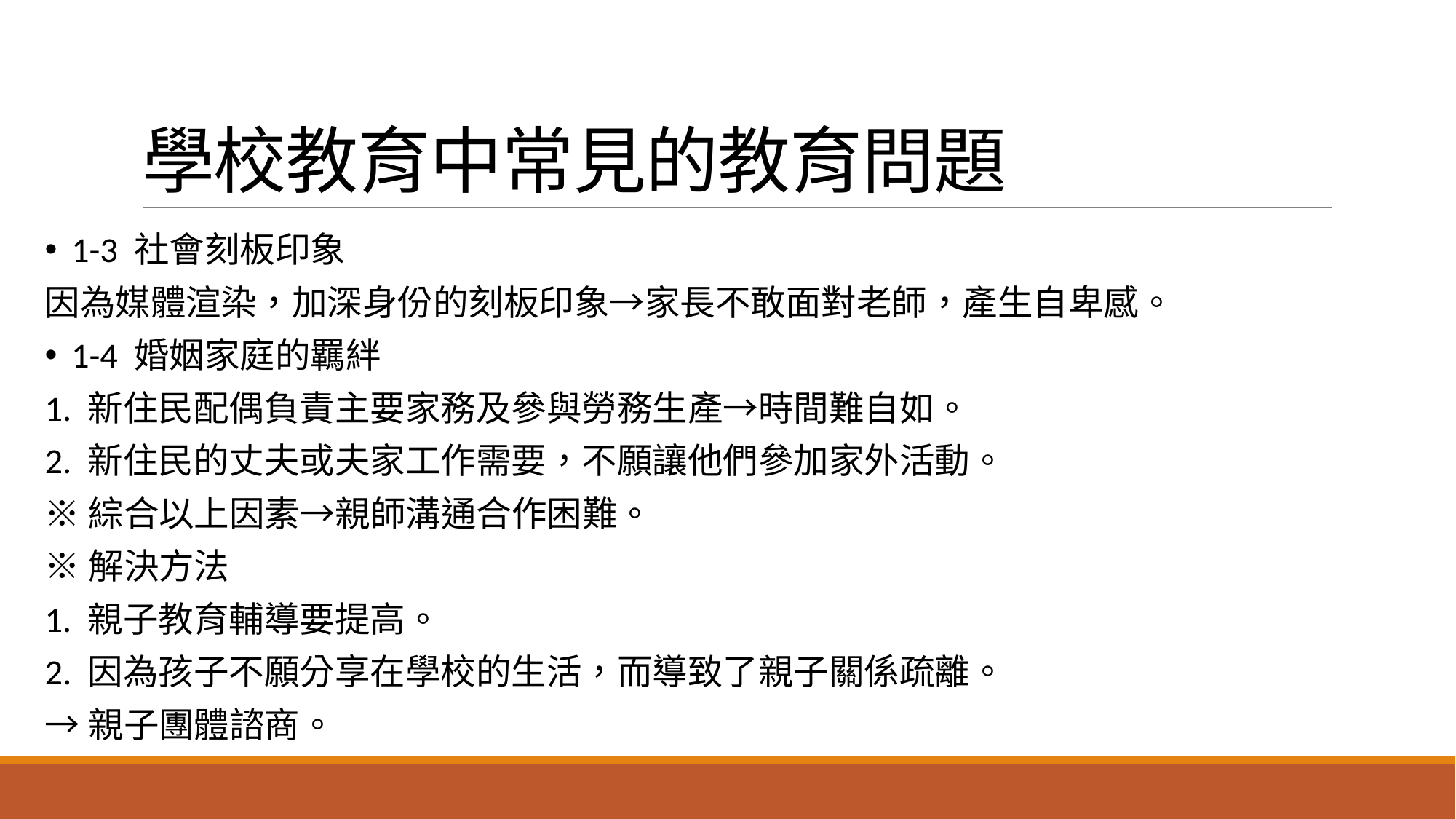

# 學校教育中常見的教育問題
1-3 社會刻板印象
因為媒體渲染，加深身份的刻板印象→家長不敢面對老師，產生自卑感。
1-4 婚姻家庭的羈絆
1. 新住民配偶負責主要家務及參與勞務生產→時間難自如。
2. 新住民的丈夫或夫家工作需要，不願讓他們參加家外活動。
※綜合以上因素→親師溝通合作困難。
※解決方法
1. 親子教育輔導要提高。
2. 因為孩子不願分享在學校的生活，而導致了親子關係疏離。
→親子團體諮商。